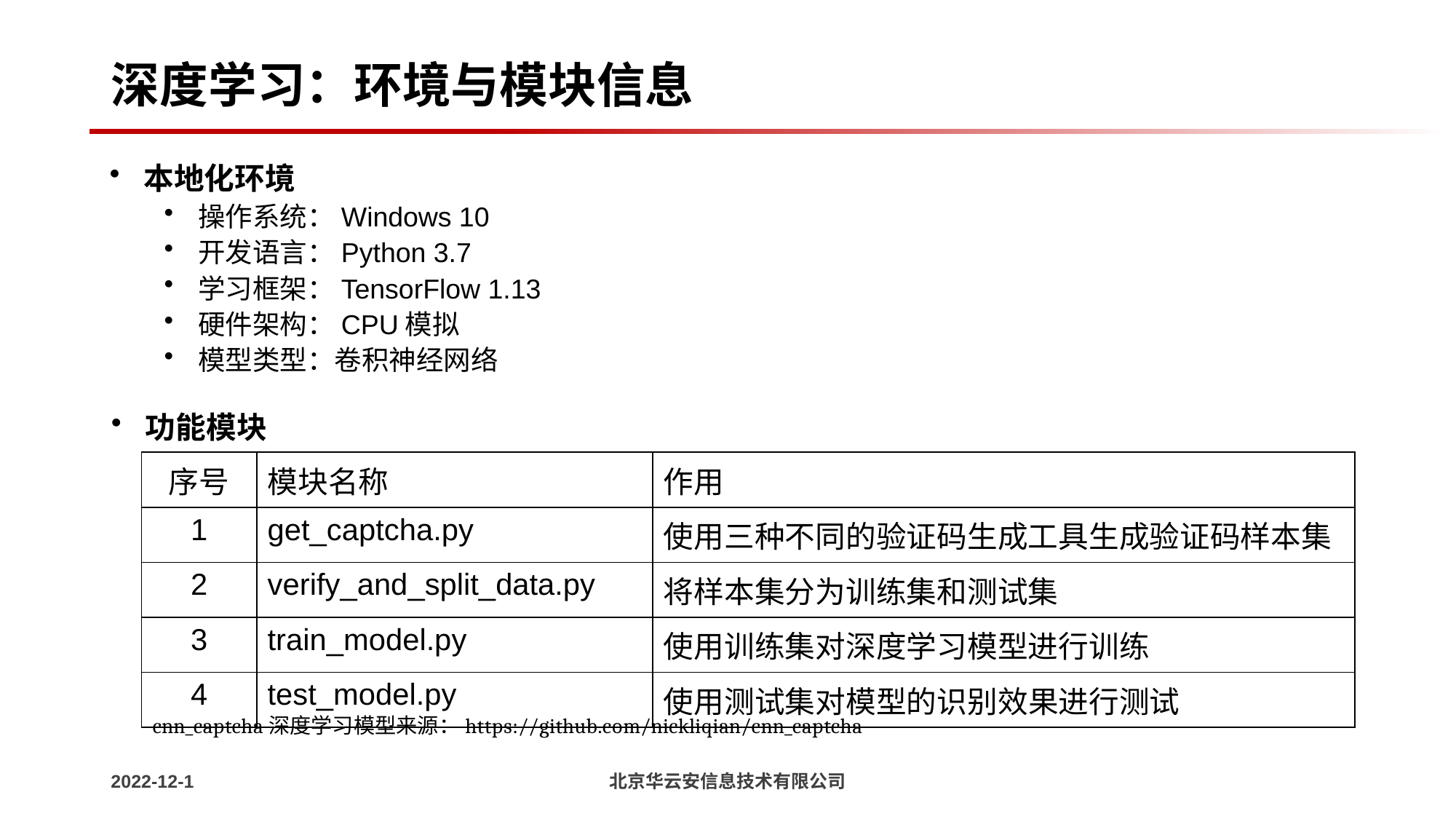

深度学习：环境与模块信息

本地化环境
操作系统：Windows 10
开发语言：Python 3.7
学习框架：TensorFlow 1.13
硬件架构：CPU模拟
模型类型：卷积神经网络

功能模块
| 序号 | 模块名称 | 作用 |
| --- | --- | --- |
| 1 | get\_captcha.py | 使用三种不同的验证码生成工具生成验证码样本集 |
| 2 | verify\_and\_split\_data.py | 将样本集分为训练集和测试集 |
| 3 | train\_model.py | 使用训练集对深度学习模型进行训练 |
| 4 | test\_model.py | 使用测试集对模型的识别效果进行测试 |
cnn_captcha深度学习模型来源：https://github.com/nickliqian/cnn_captcha
2022-12-1
北京华云安信息技术有限公司
27